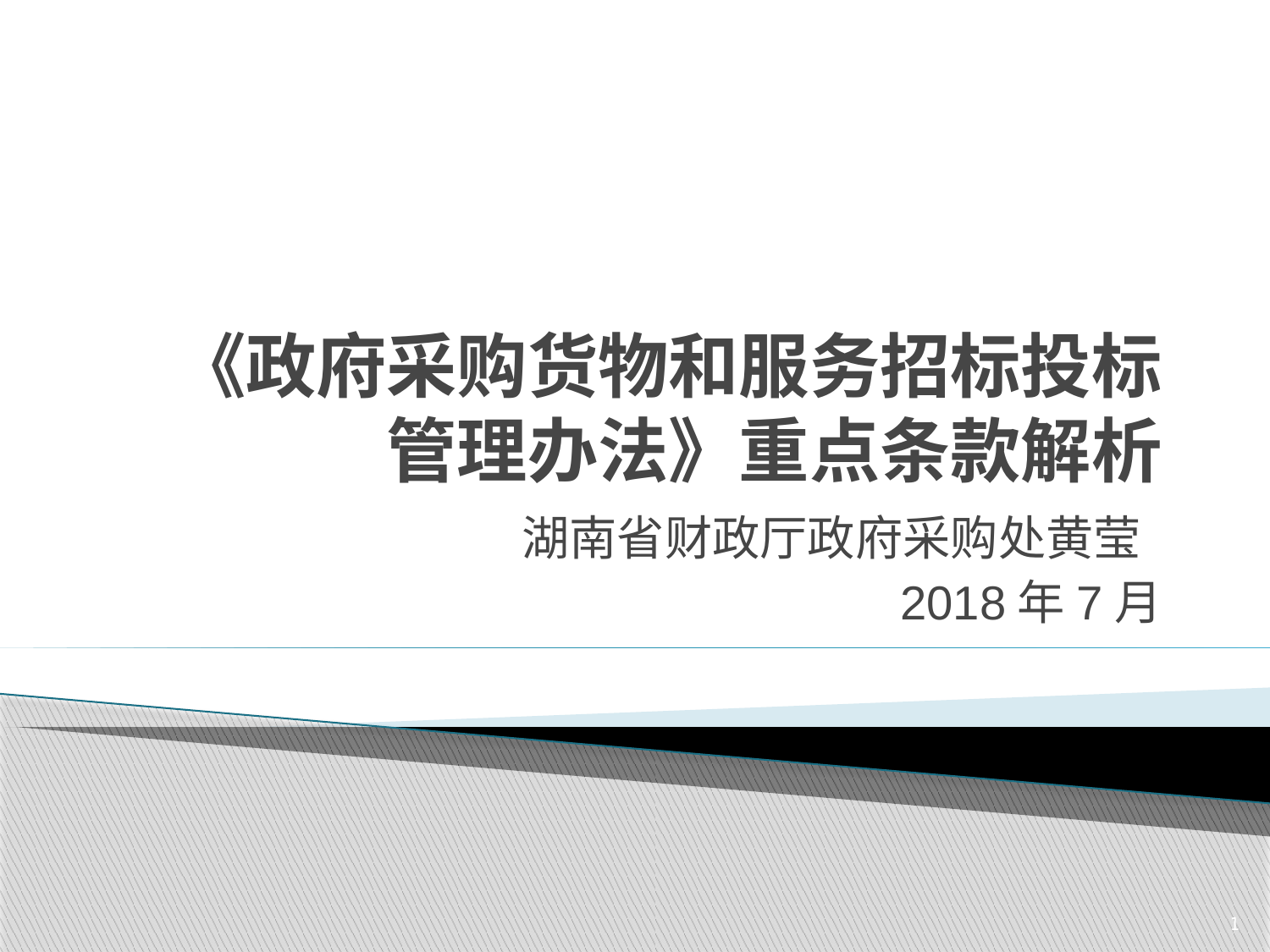

# 《政府采购货物和服务招标投标管理办法》重点条款解析
湖南省财政厅政府采购处黄莹
2018年7月
1